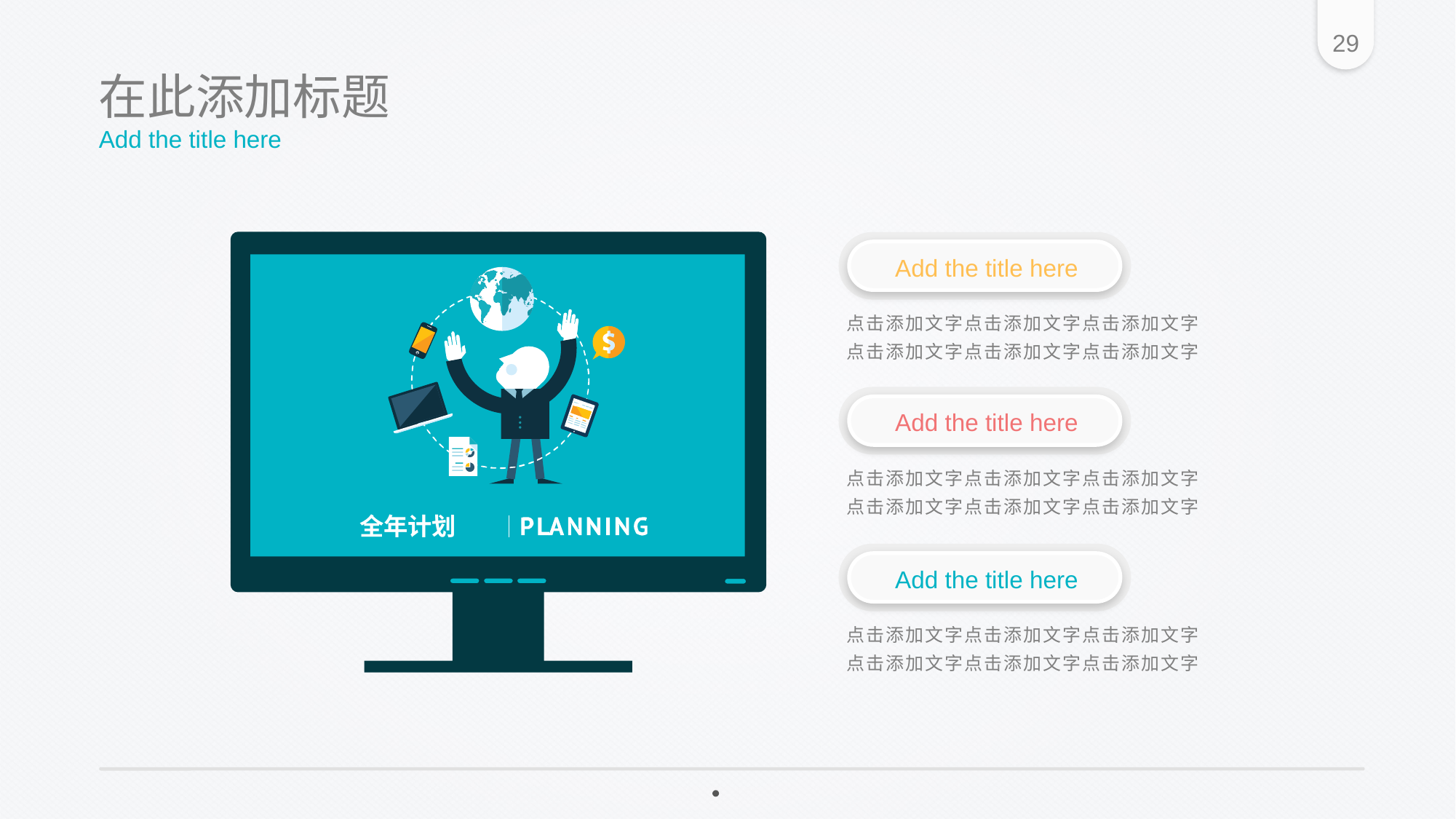

在此添加标题
Add the title here

Add the title here

点击添加文字点击添加文字点击添加文字点击添加文字点击添加文字点击添加文字

Add the title here
点击添加文字点击添加文字点击添加文字点击添加文字点击添加文字点击添加文字
全年计划

Add the title here
点击添加文字点击添加文字点击添加文字点击添加文字点击添加文字点击添加文字